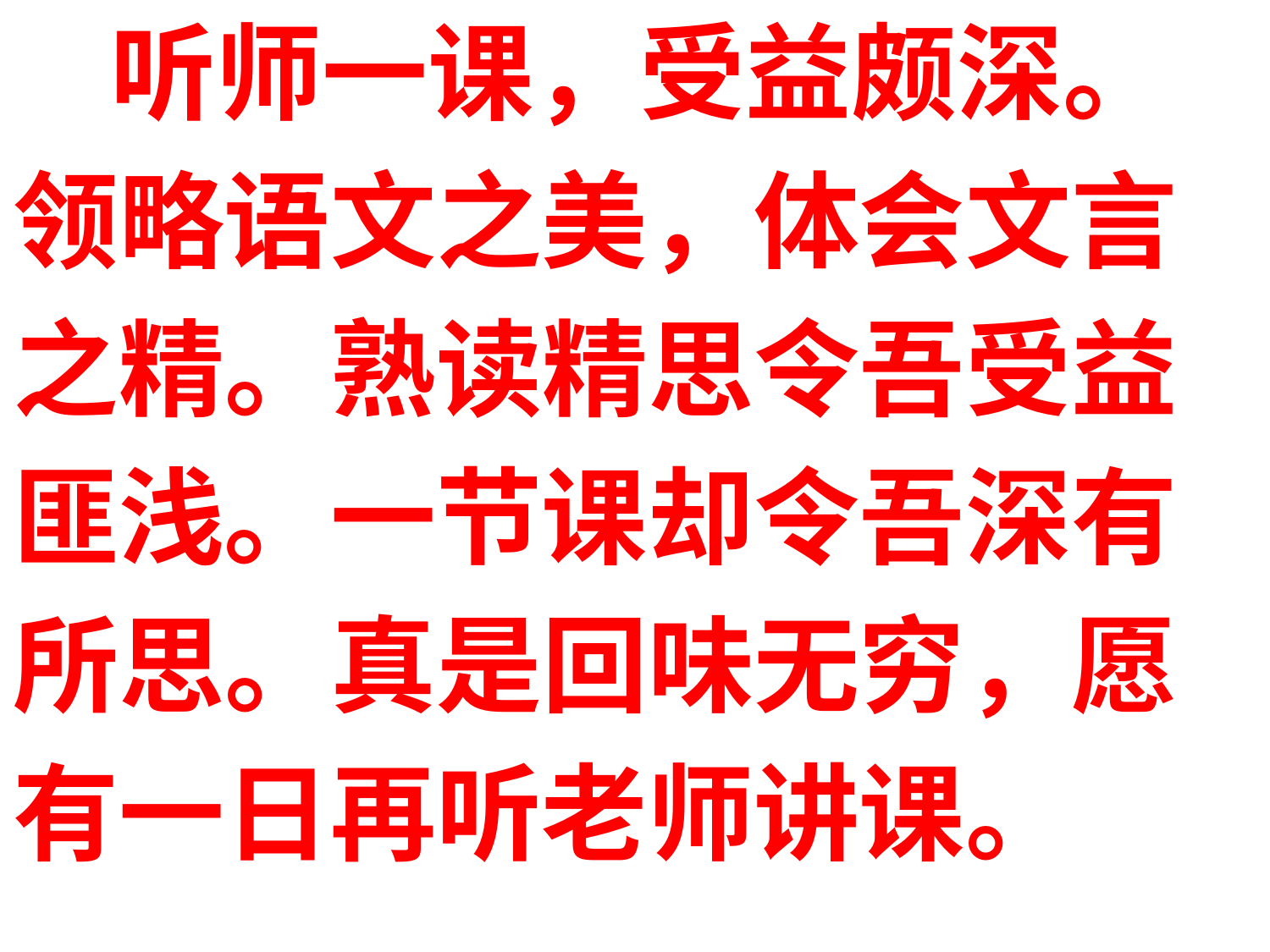

听师一课，受益颇深。
领略语文之美，体会文言
之精。熟读精思令吾受益
匪浅。一节课却令吾深有
所思。真是回味无穷，愿
有一日再听老师讲课。